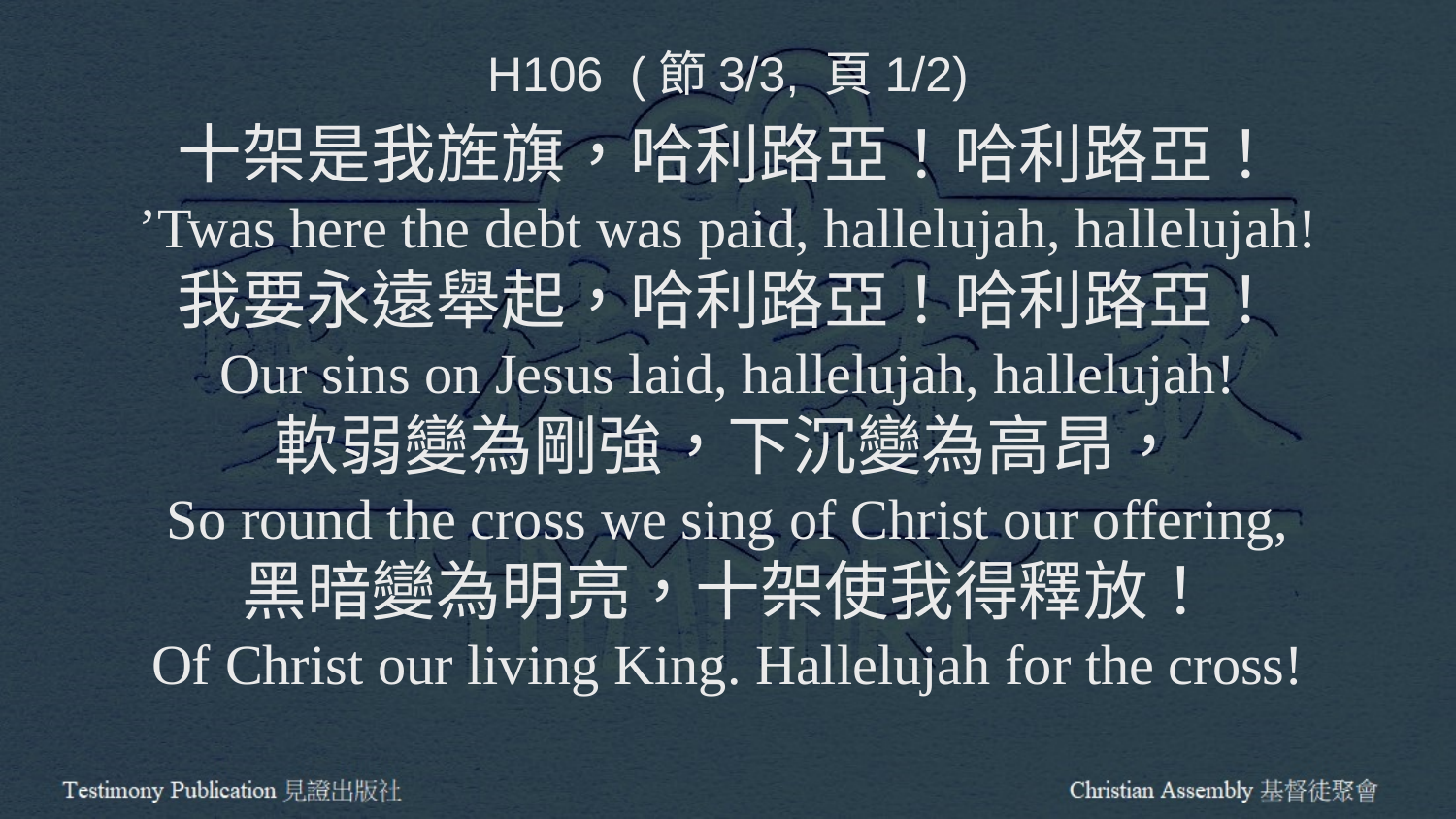

H106  (節3/3, 頁1/2)
十架是我旌旗，哈利路亞！哈利路亞！
’Twas here the debt was paid, hallelujah, hallelujah!
我要永遠舉起，哈利路亞！哈利路亞！
Our sins on Jesus laid, hallelujah, hallelujah!
軟弱變為剛強，下沉變為高昂，
So round the cross we sing of Christ our offering,
黑暗變為明亮，十架使我得釋放！
Of Christ our living King. Hallelujah for the cross!